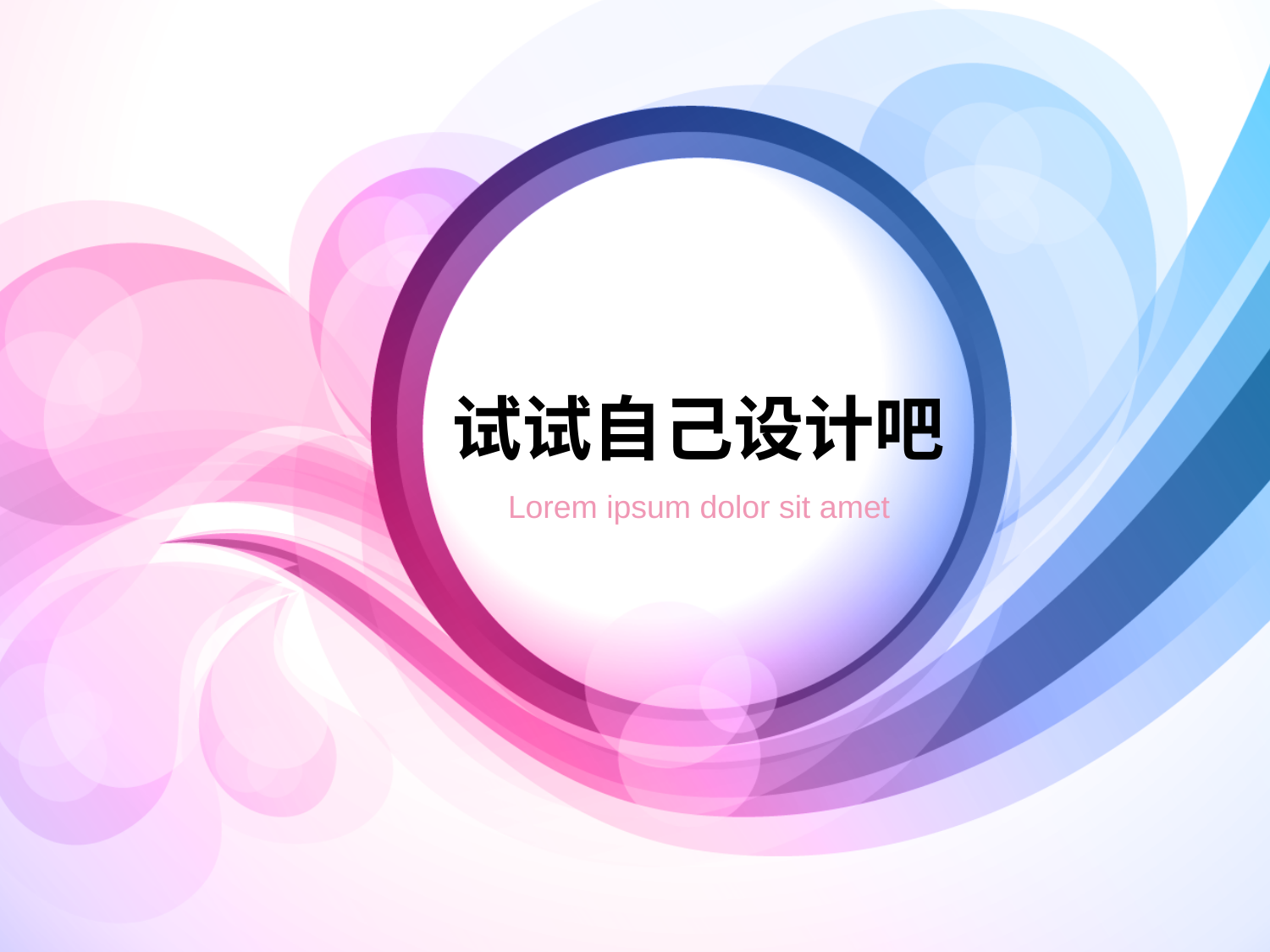

# 试试自己设计吧
Lorem ipsum dolor sit amet